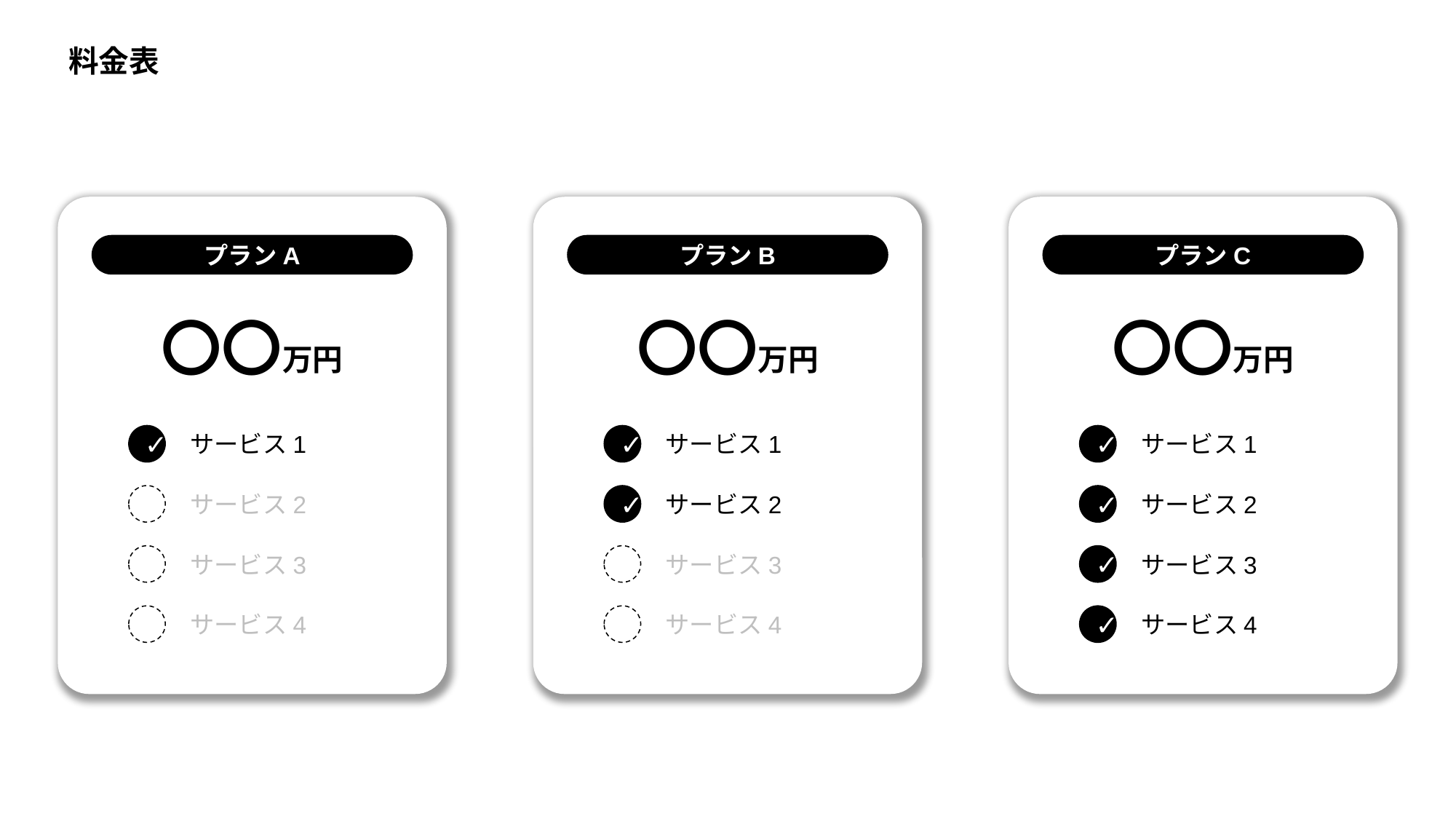

料金表

プランA
〇〇万円
プランB
〇〇万円
プランC
〇〇万円
✓
サービス1
✓
サービス1
✓
サービス1

サービス2
✓
サービス2
✓
サービス2

サービス3

サービス3
✓
サービス3

サービス4

サービス4
✓
サービス4